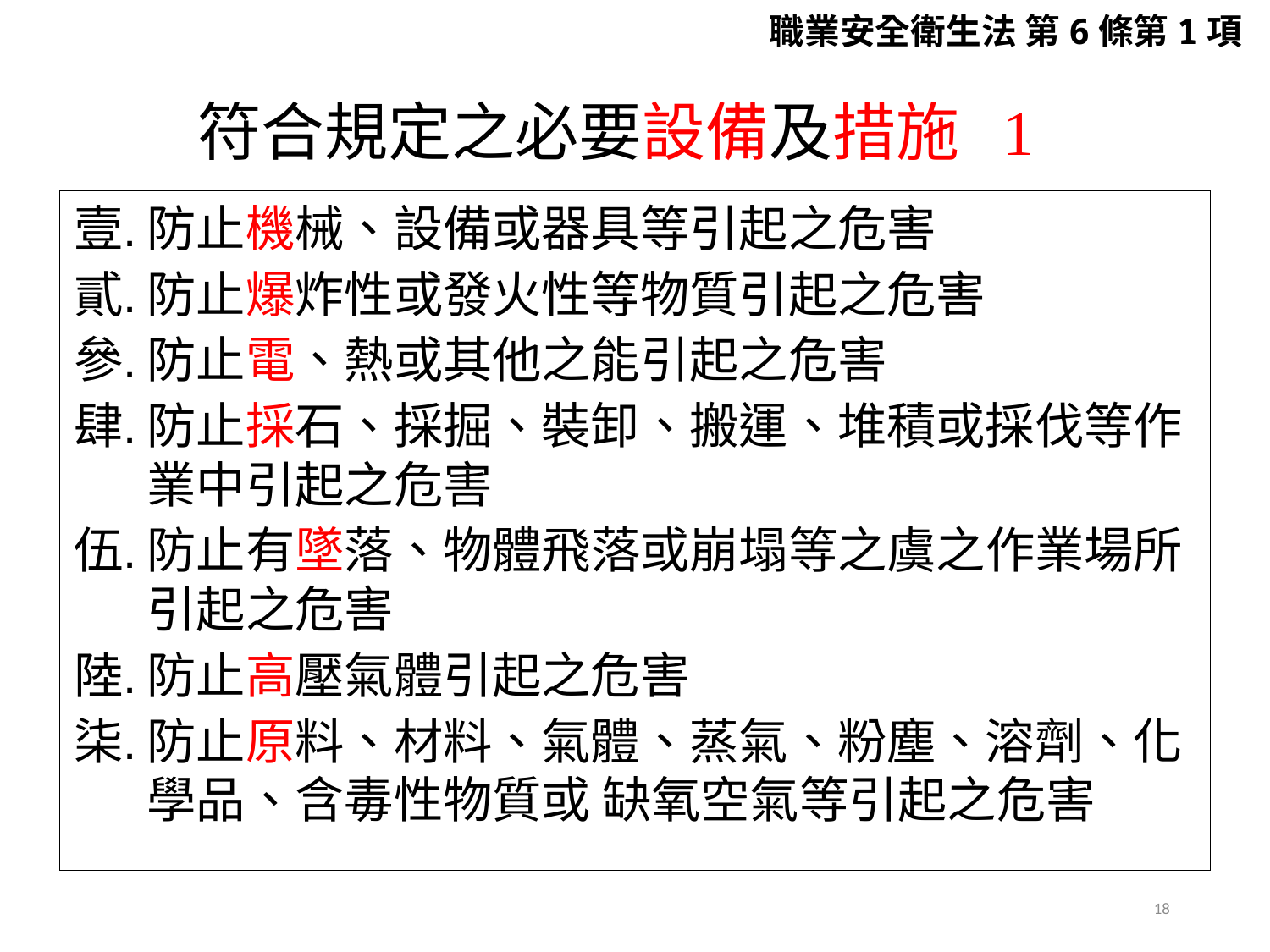

職業安全衛生法 第6條第1項
# 符合規定之必要設備及措施  1
防止機械、設備或器具等引起之危害
防止爆炸性或發火性等物質引起之危害
防止電、熱或其他之能引起之危害
防止採石、採掘、裝卸、搬運、堆積或採伐等作業中引起之危害
防止有墜落、物體飛落或崩塌等之虞之作業場所引起之危害
防止高壓氣體引起之危害
防止原料、材料、氣體、蒸氣、粉塵、溶劑、化學品、含毒性物質或 缺氧空氣等引起之危害
18